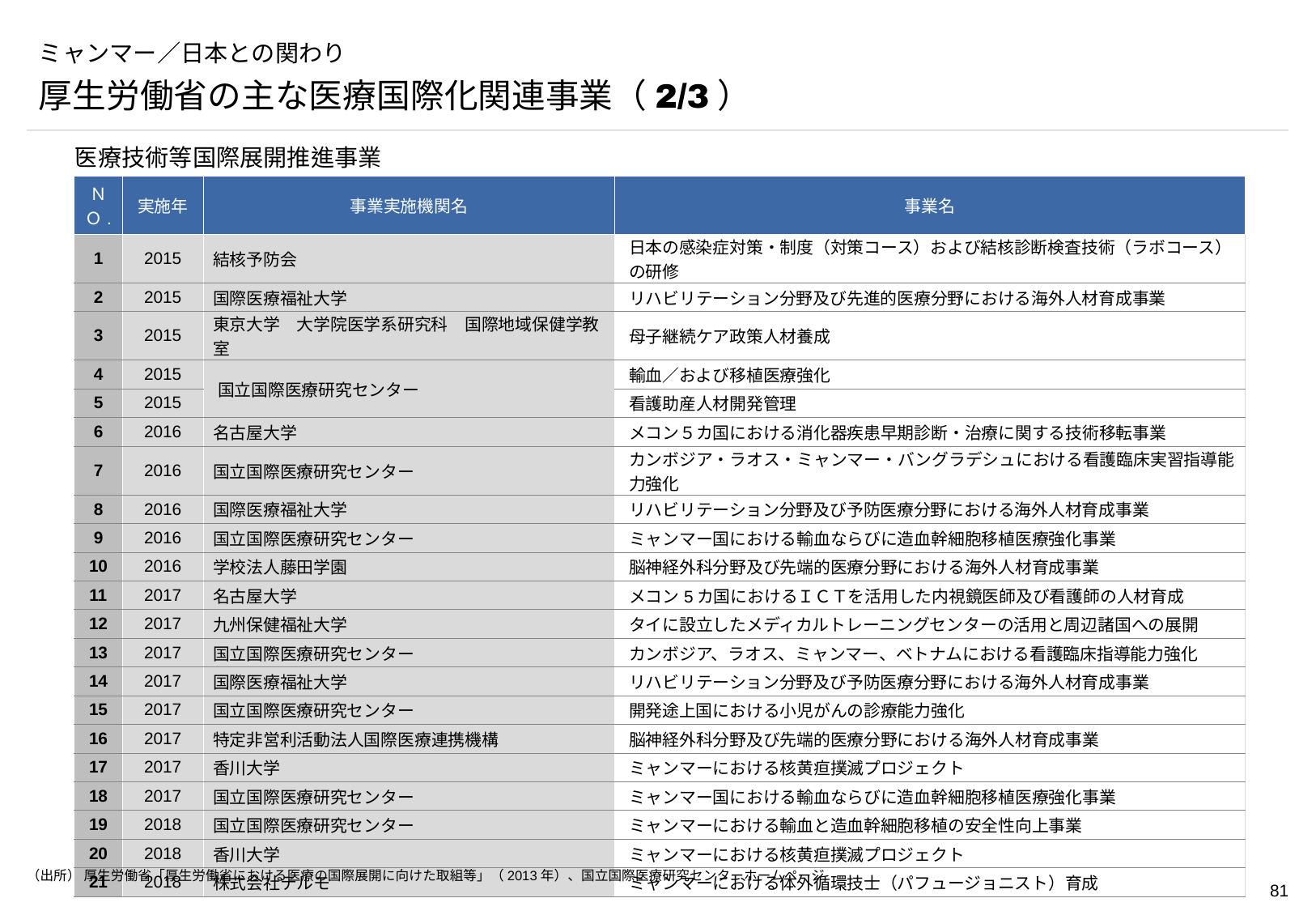

# ミャンマー／日本との関わり
厚生労働省の主な医療国際化関連事業（2/3）
医療技術等国際展開推進事業
| ＮＯ. | 実施年 | 事業実施機関名 | 事業名 |
| --- | --- | --- | --- |
| 1 | 2015 | 結核予防会 | 日本の感染症対策・制度（対策コース）および結核診断検査技術（ラボコース）の研修 |
| 2 | 2015 | 国際医療福祉大学 | リハビリテーション分野及び先進的医療分野における海外人材育成事業 |
| 3 | 2015 | 東京大学　大学院医学系研究科　国際地域保健学教室 | 母子継続ケア政策人材養成 |
| 4 | 2015 | 国立国際医療研究センター | 輸血／および移植医療強化 |
| 5 | 2015 |  | 看護助産人材開発管理 |
| 6 | 2016 | 名古屋大学 | メコン５カ国における消化器疾患早期診断・治療に関する技術移転事業 |
| 7 | 2016 | 国立国際医療研究センター | カンボジア・ラオス・ミャンマー・バングラデシュにおける看護臨床実習指導能力強化 |
| 8 | 2016 | 国際医療福祉大学 | リハビリテーション分野及び予防医療分野における海外人材育成事業 |
| 9 | 2016 | 国立国際医療研究センター | ミャンマー国における輸血ならびに造血幹細胞移植医療強化事業 |
| 10 | 2016 | 学校法人藤田学園 | 脳神経外科分野及び先端的医療分野における海外人材育成事業 |
| 11 | 2017 | 名古屋大学 | メコン5カ国におけるＩＣＴを活用した内視鏡医師及び看護師の人材育成 |
| 12 | 2017 | 九州保健福祉大学 | タイに設立したメディカルトレーニングセンターの活用と周辺諸国への展開 |
| 13 | 2017 | 国立国際医療研究センター | カンボジア、ラオス、ミャンマー、ベトナムにおける看護臨床指導能力強化 |
| 14 | 2017 | 国際医療福祉大学 | リハビリテーション分野及び予防医療分野における海外人材育成事業 |
| 15 | 2017 | 国立国際医療研究センター | 開発途上国における小児がんの診療能力強化 |
| 16 | 2017 | 特定非営利活動法人国際医療連携機構 | 脳神経外科分野及び先端的医療分野における海外人材育成事業 |
| 17 | 2017 | 香川大学 | ミャンマーにおける核黄疸撲滅プロジェクト |
| 18 | 2017 | 国立国際医療研究センター | ミャンマー国における輸血ならびに造血幹細胞移植医療強化事業 |
| 19 | 2018 | 国立国際医療研究センター | ミャンマーにおける輸血と造血幹細胞移植の安全性向上事業 |
| 20 | 2018 | 香川大学 | ミャンマーにおける核黄疸撲滅プロジェクト |
| 21 | 2018 | 株式会社テルモ | ミャンマーにおける体外循環技士（パフュージョニスト）育成 |
（出所） 厚生労働省「厚生労働省における医療の国際展開に向けた取組等」（2013年）、国立国際医療研究センターホームページ